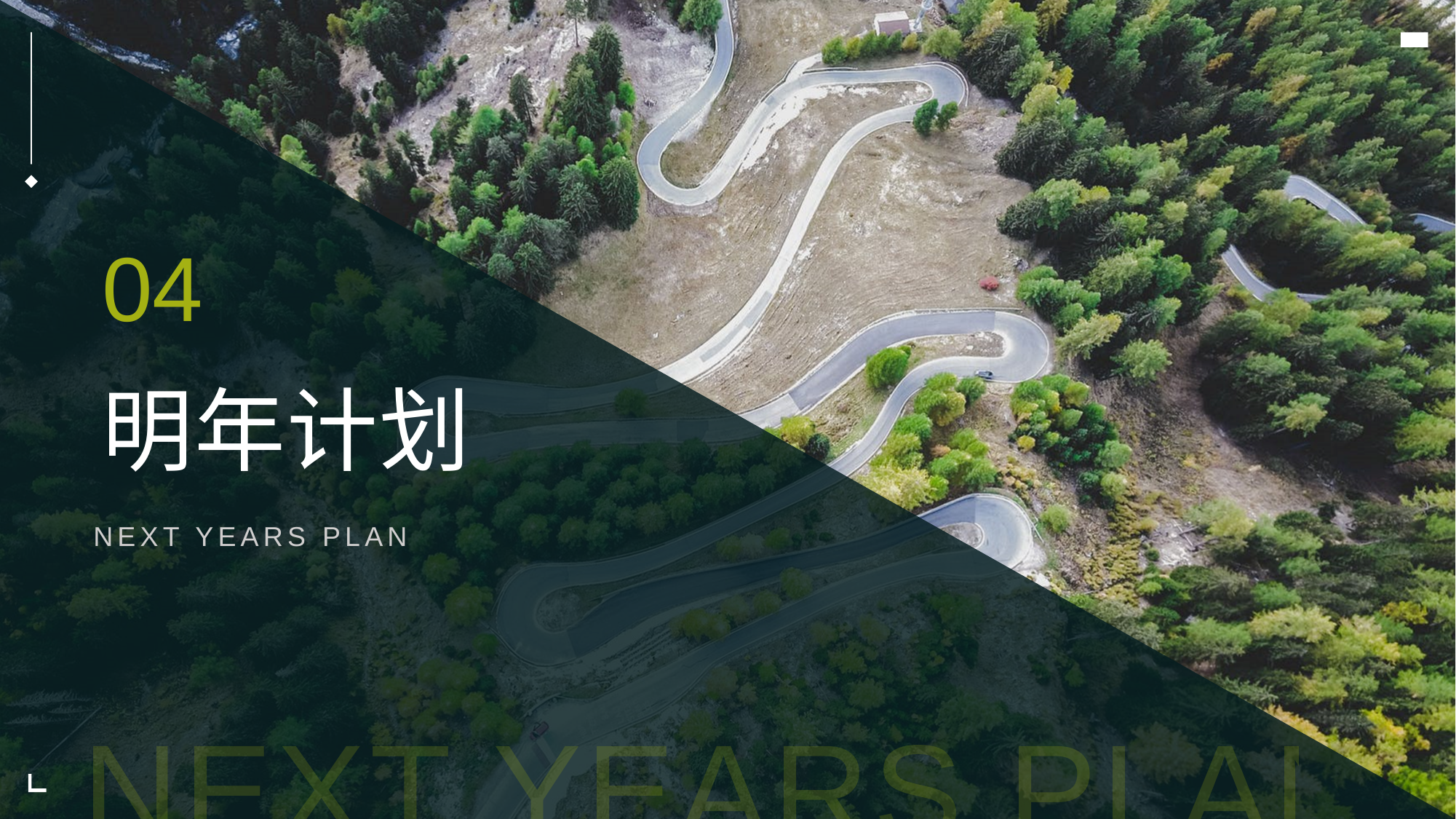

04
明年计划
NEXT YEARS PLAN
NEXT YEARS PLAN